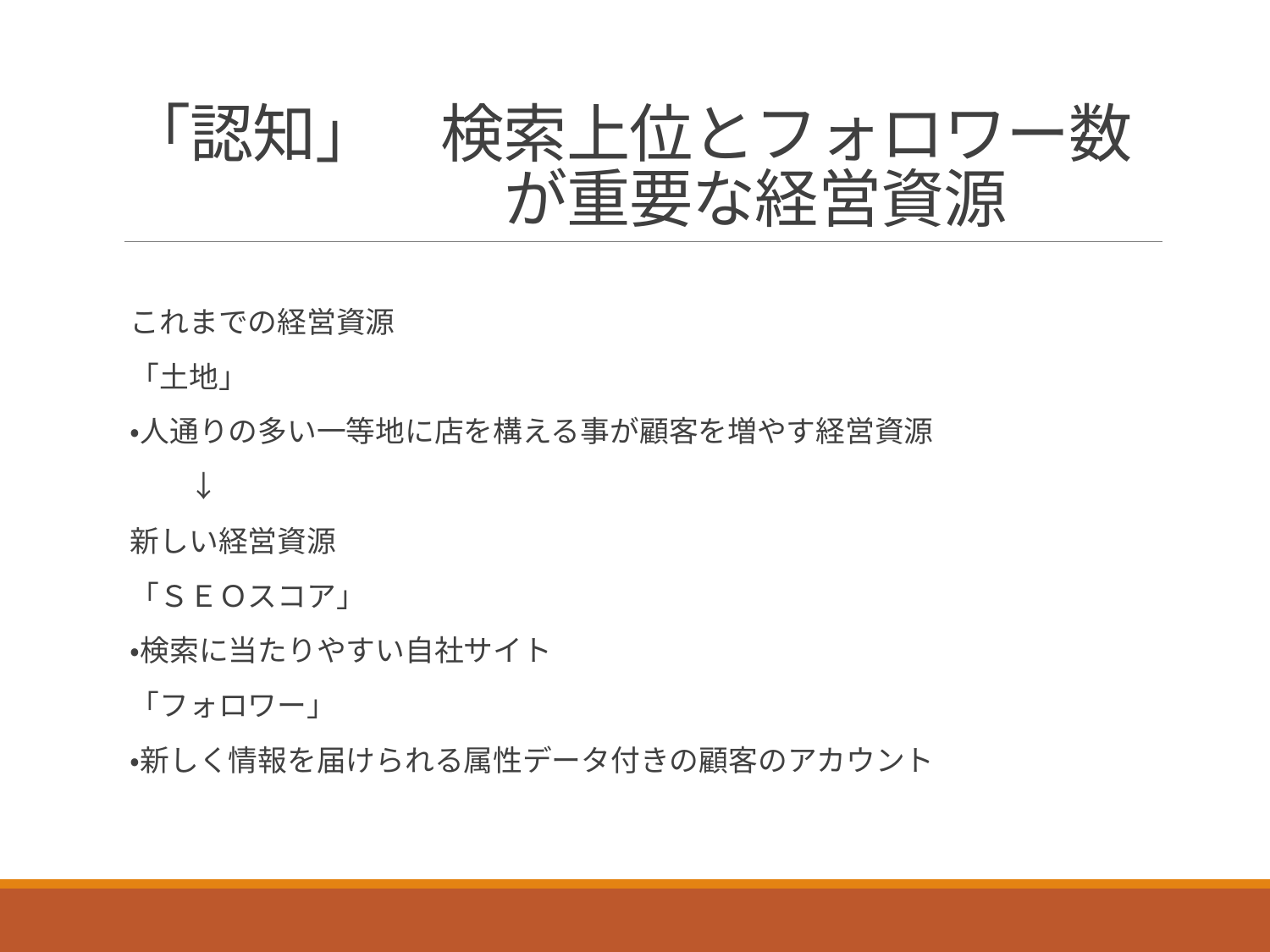

# 「認知」　検索上位とフォロワー数 　　　　　　が重要な経営資源
これまでの経営資源
「土地」
・人通りの多い一等地に店を構える事が顧客を増やす経営資源
　　↓
新しい経営資源
「ＳＥＯスコア」
・検索に当たりやすい自社サイト
「フォロワー」
・新しく情報を届けられる属性データ付きの顧客のアカウント